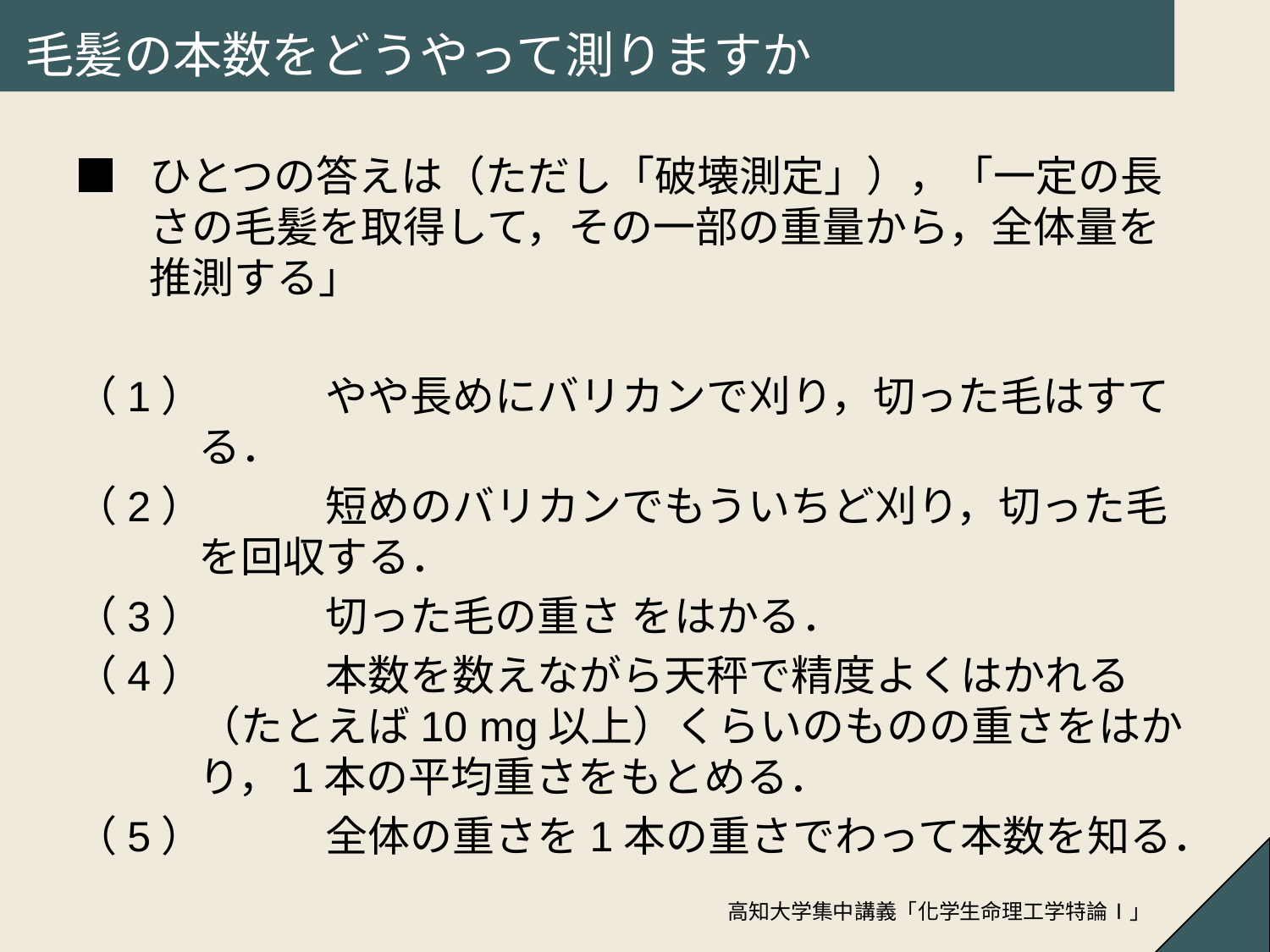

# 毛髪の本数をどうやって測りますか
■	ひとつの答えは（ただし「破壊測定」），「一定の長さの毛髪を取得して，その一部の重量から，全体量を推測する」

（1）	やや長めにバリカンで刈り，切った毛はすてる．
（2）	短めのバリカンでもういちど刈り，切った毛を回収する．
（3）	切った毛の重さ をはかる．
（4）	本数を数えながら天秤で精度よくはかれる（たとえば10 mg以上）くらいのものの重さをはかり，1本の平均重さをもとめる．
（5）	全体の重さを1本の重さでわって本数を知る．